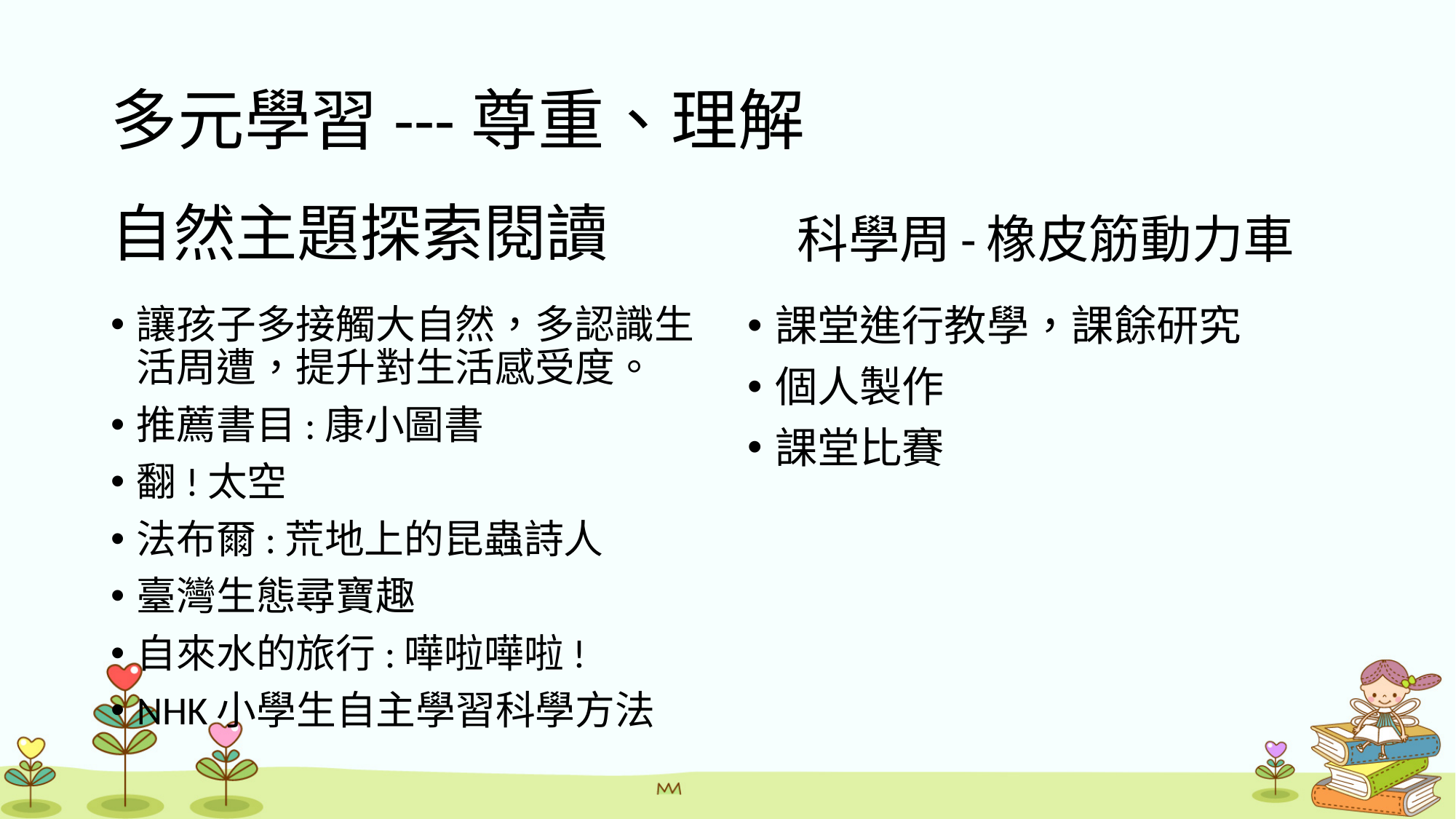

# 多元學習---尊重、理解
自然主題探索閱讀
科學周-橡皮筋動力車
讓孩子多接觸大自然，多認識生活周遭，提升對生活感受度。
推薦書目:康小圖書
翻!太空
法布爾:荒地上的昆蟲詩人
臺灣生態尋寶趣
自來水的旅行:嘩啦嘩啦!
NHK小學生自主學習科學方法

課堂進行教學，課餘研究
個人製作
課堂比賽